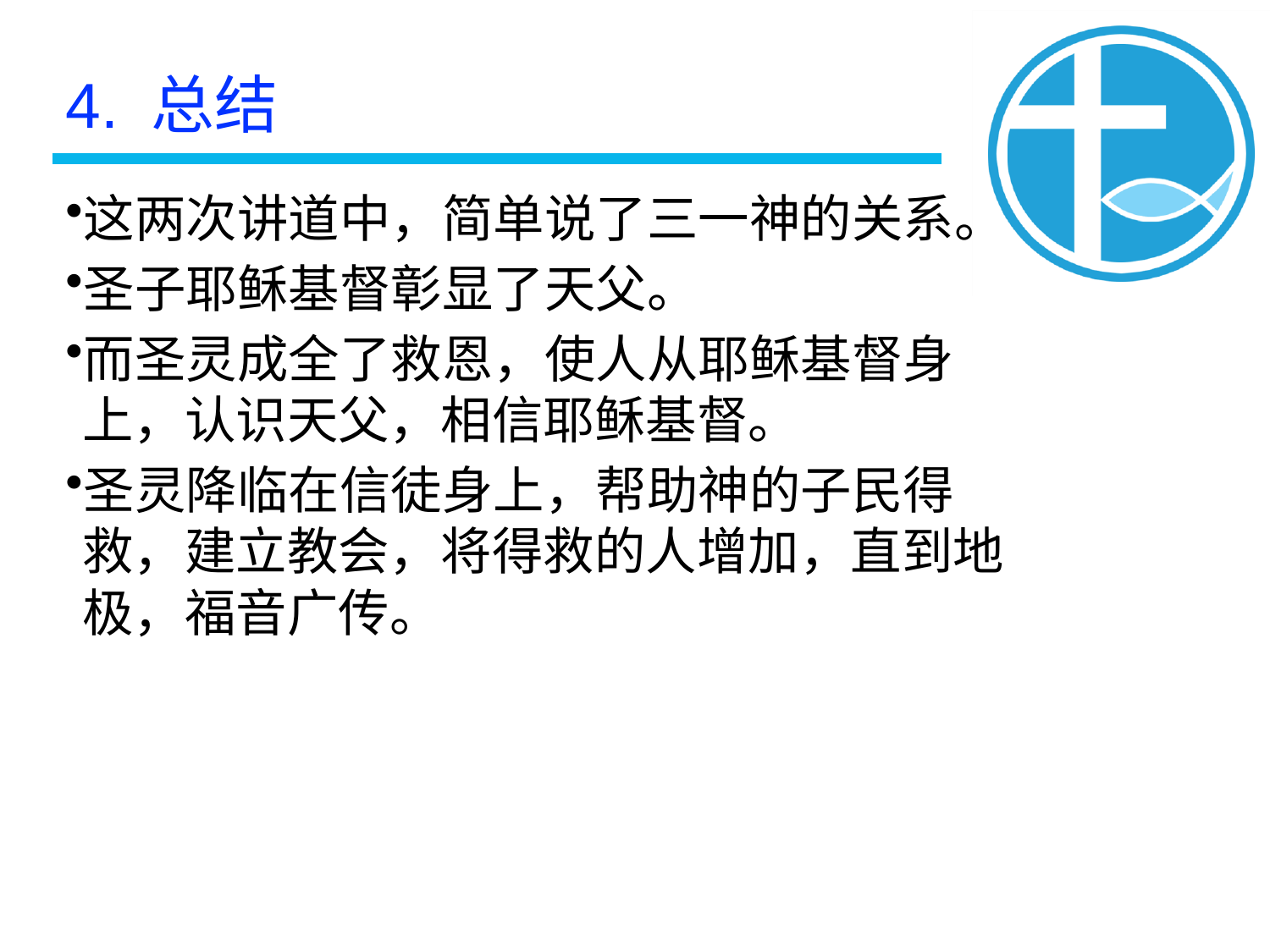

4. 总结
这两次讲道中，简单说了三一神的关系。
圣子耶稣基督彰显了天父。
而圣灵成全了救恩，使人从耶稣基督身上，认识天父，相信耶稣基督。
圣灵降临在信徒身上，帮助神的子民得救，建立教会，将得救的人增加，直到地极，福音广传。